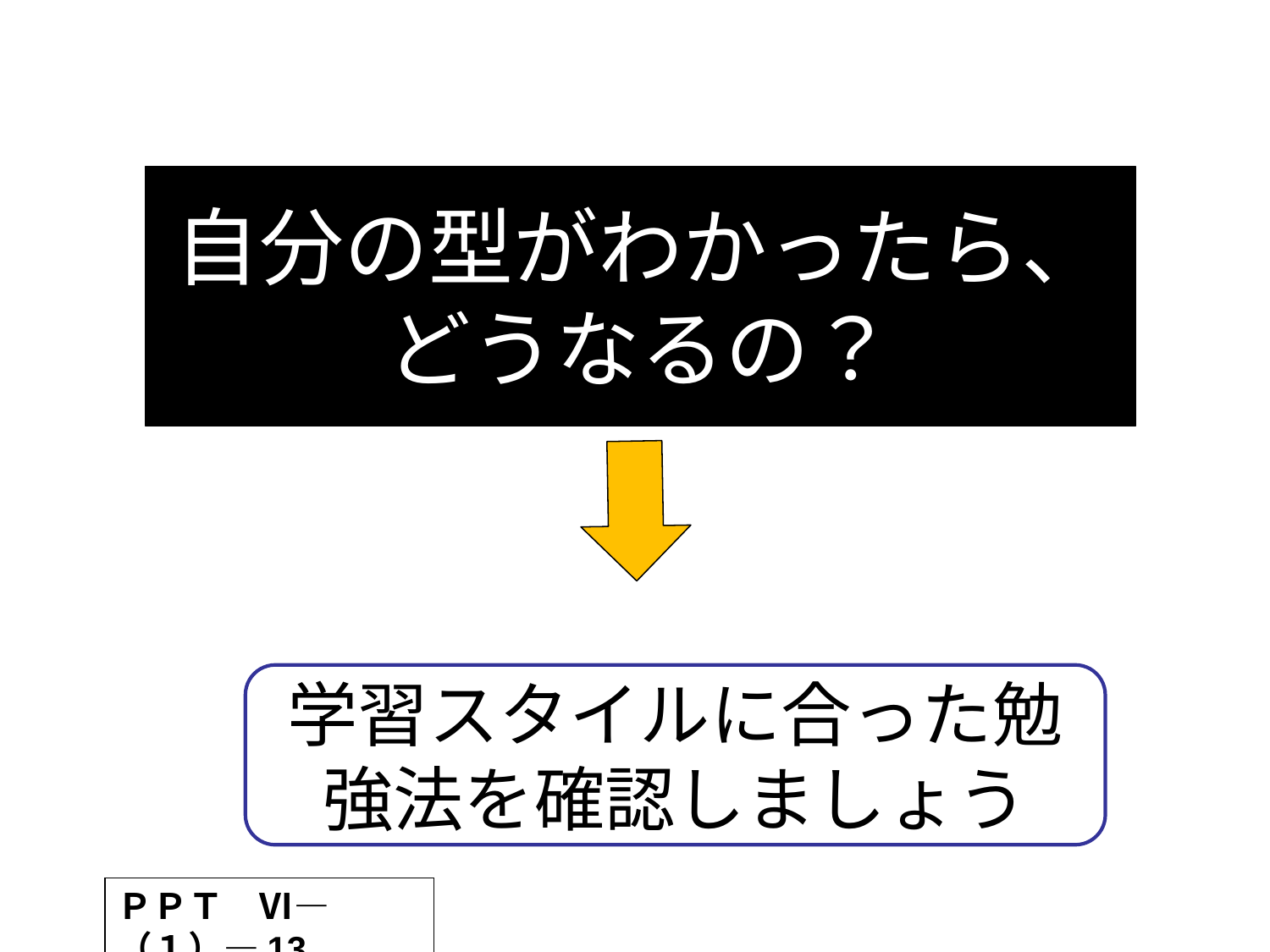

自分の型がわかったら、
どうなるの？

学習スタイルに合った勉強法を確認しましょう
ＰＰＴ　Ⅵ―（１）―13